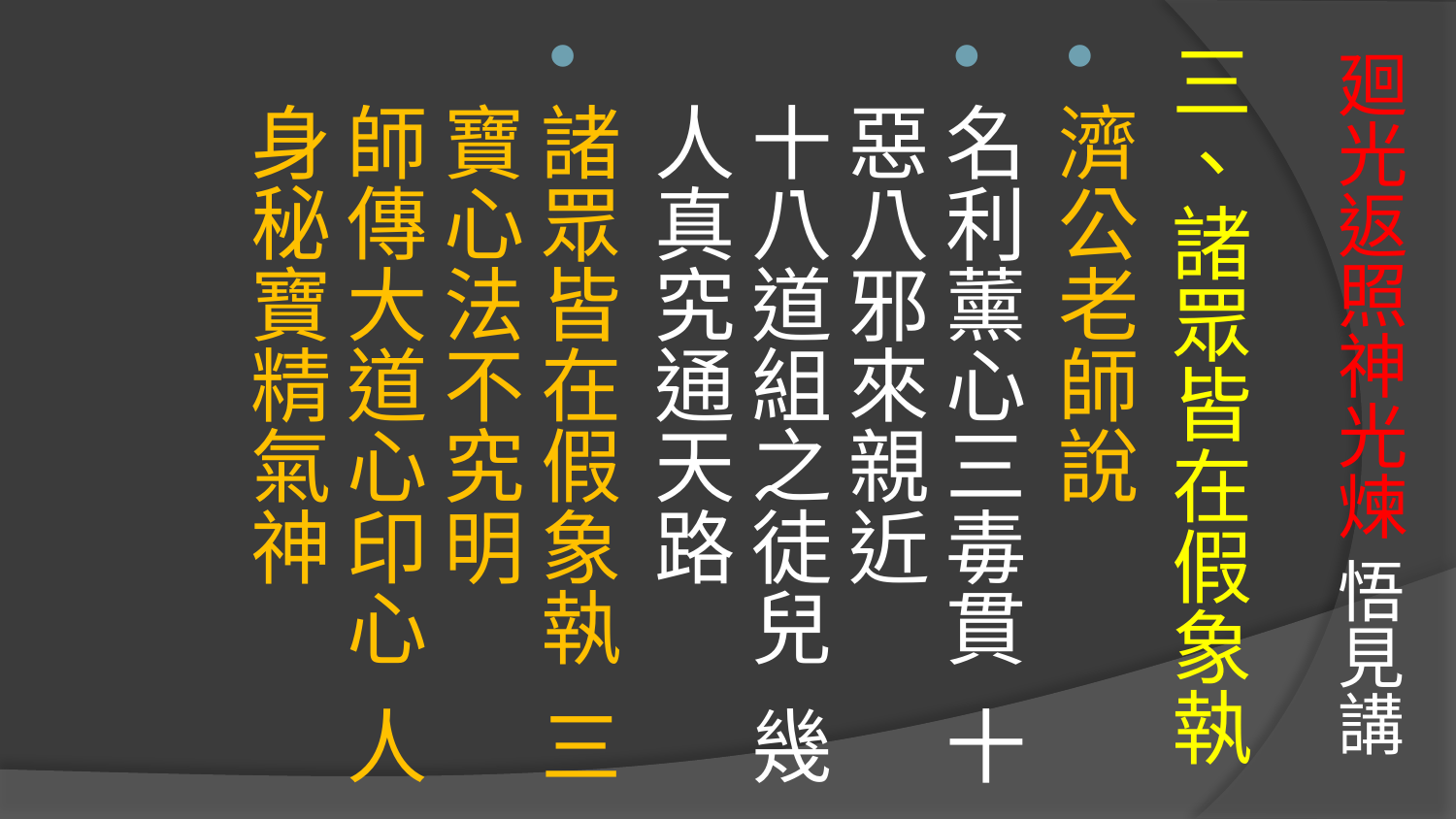

# 廻光返照神光煉 悟見講
三、諸眾皆在假象執
濟公老師說
名利薰心三毒貫  十惡八邪來親近
十八道組之徒兒  幾人真究通天路
諸眾皆在假象執  三寶心法不究明
師傳大道心印心  人身秘寶精氣神